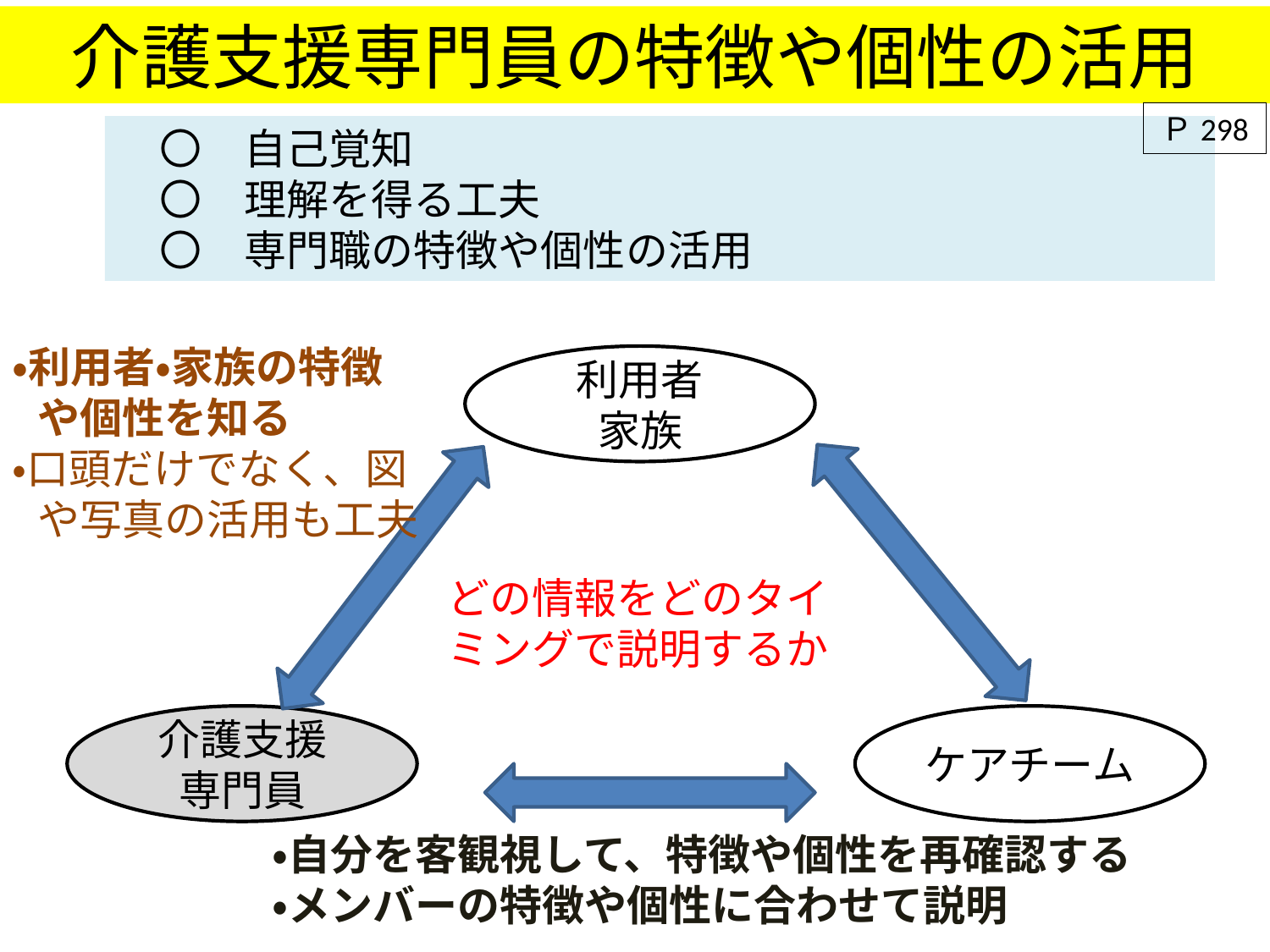

介護支援専門員の特徴や個性の活用
Ｐ298
　〇　自己覚知
　〇　理解を得る工夫
　〇　専門職の特徴や個性の活用
・利用者・家族の特徴や個性を知る
・口頭だけでなく、図や写真の活用も工夫
利用者
家族

介護支援
専門員
ケアチーム

どの情報をどのタイミングで説明するか
・自分を客観視して、特徴や個性を再確認する
・メンバーの特徴や個性に合わせて説明